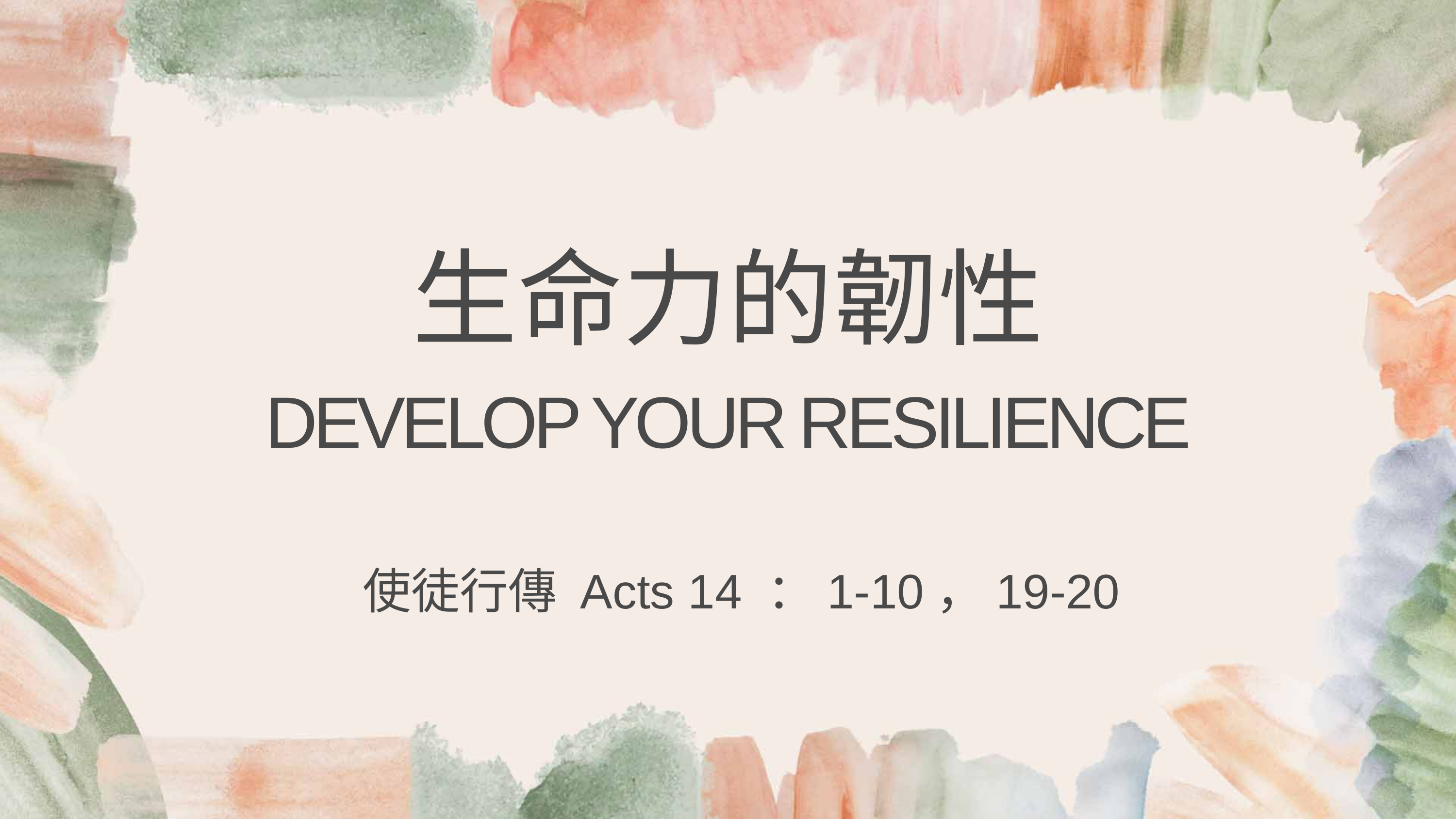

生命力的韌性
DEVELOP YOUR RESILIENCE
使徒行傳 Acts 14 ：1-10，19-20